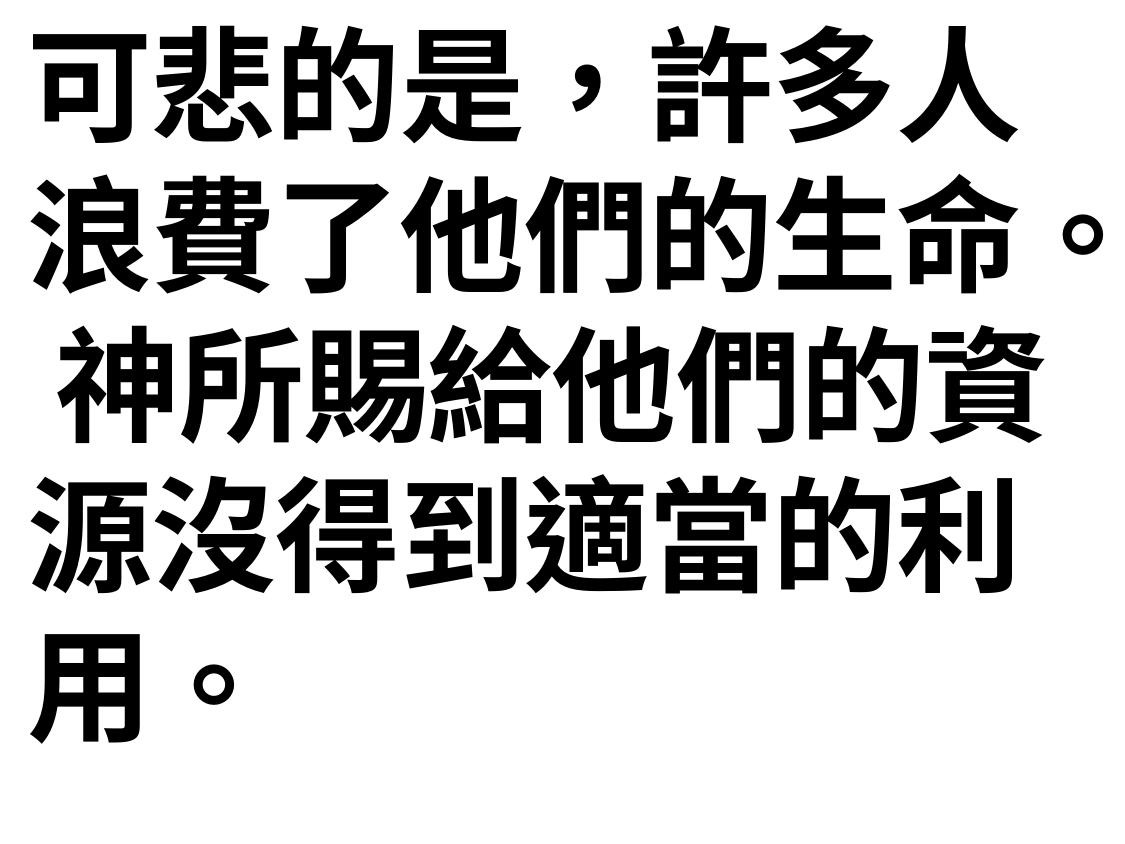

可悲的是，許多人浪費了他們的生命。 神所賜給他們的資源沒得到適當的利用。